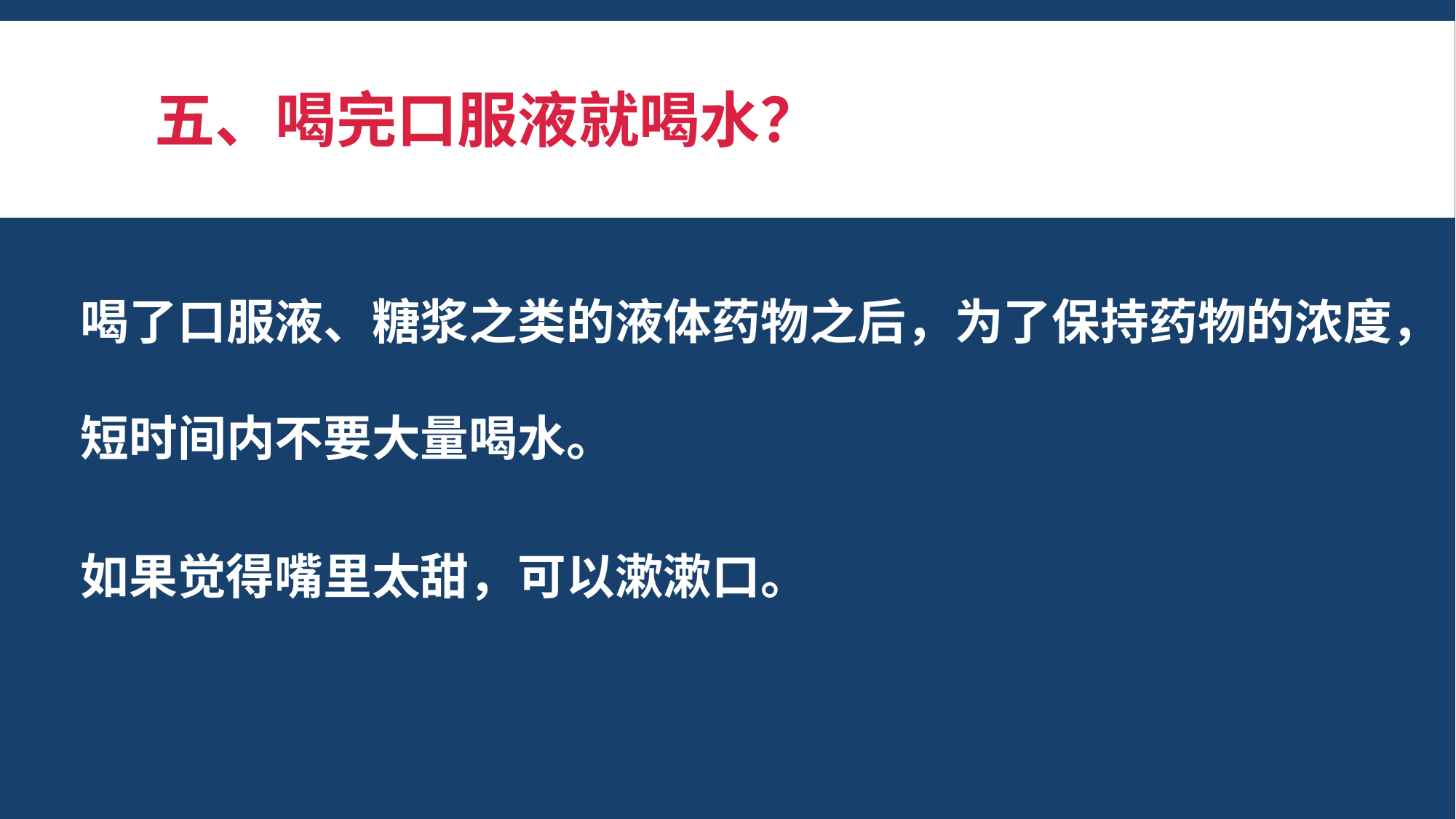

# 五、喝完口服液就喝水？
喝了口服液、糖浆之类的液体药物之后，为了保持药物的浓度，短时间内不要大量喝水。
如果觉得嘴里太甜，可以漱漱口。